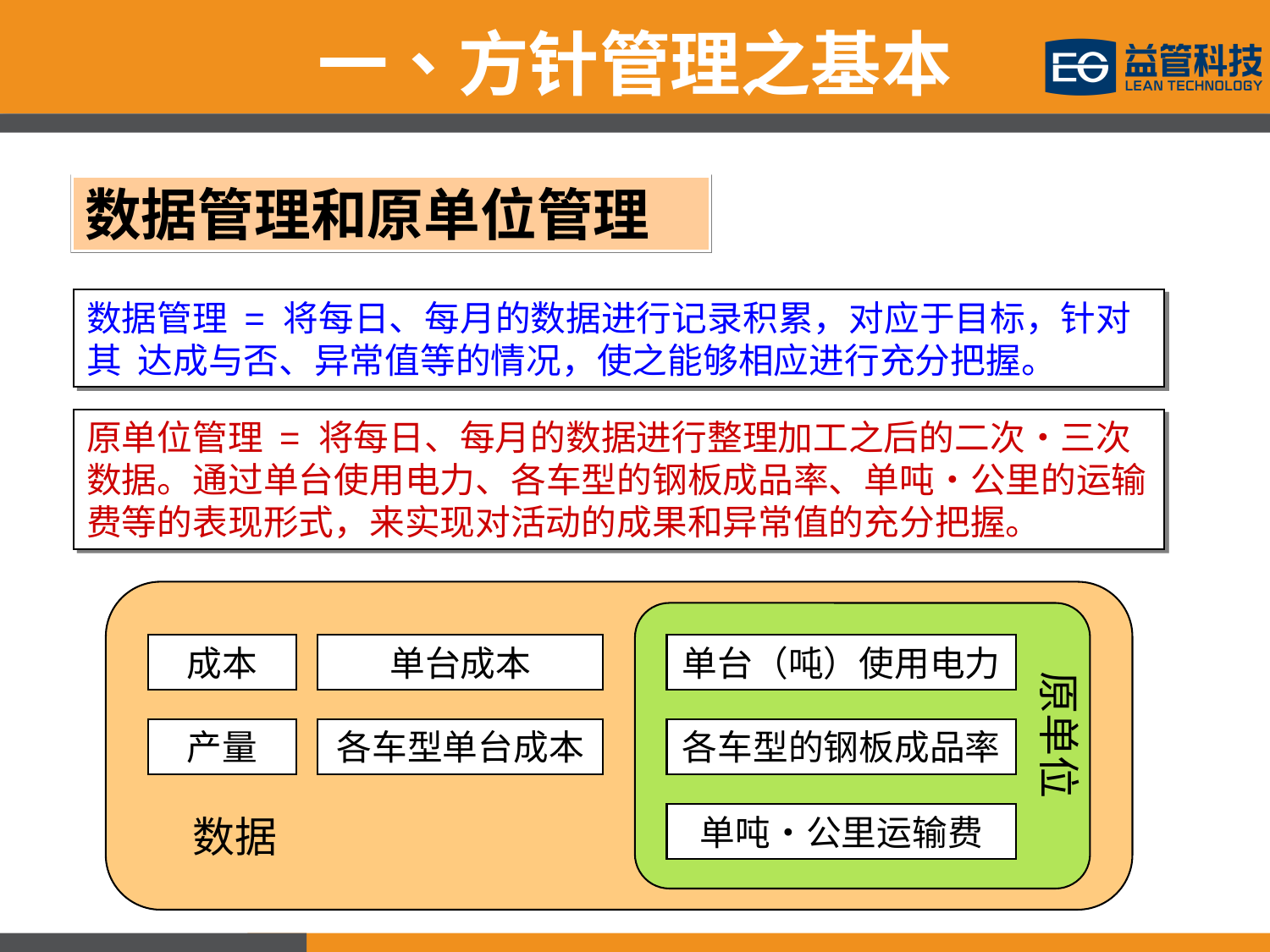

一、方针管理之基本
数据管理和原单位管理
数据管理 = 将每日、每月的数据进行记录积累，对应于目标，针对其  达成与否、异常值等的情况，使之能够相应进行充分把握。
原单位管理 = 将每日、每月的数据进行整理加工之后的二次・三次数据。通过单台使用电力、各车型的钢板成品率、单吨・公里的运输费等的表现形式，来实现对活动的成果和异常值的充分把握。

原单位
成本
单台成本
单台（吨）使用电力
产量
各车型单台成本
各车型的钢板成品率
数据
单吨・公里运输费